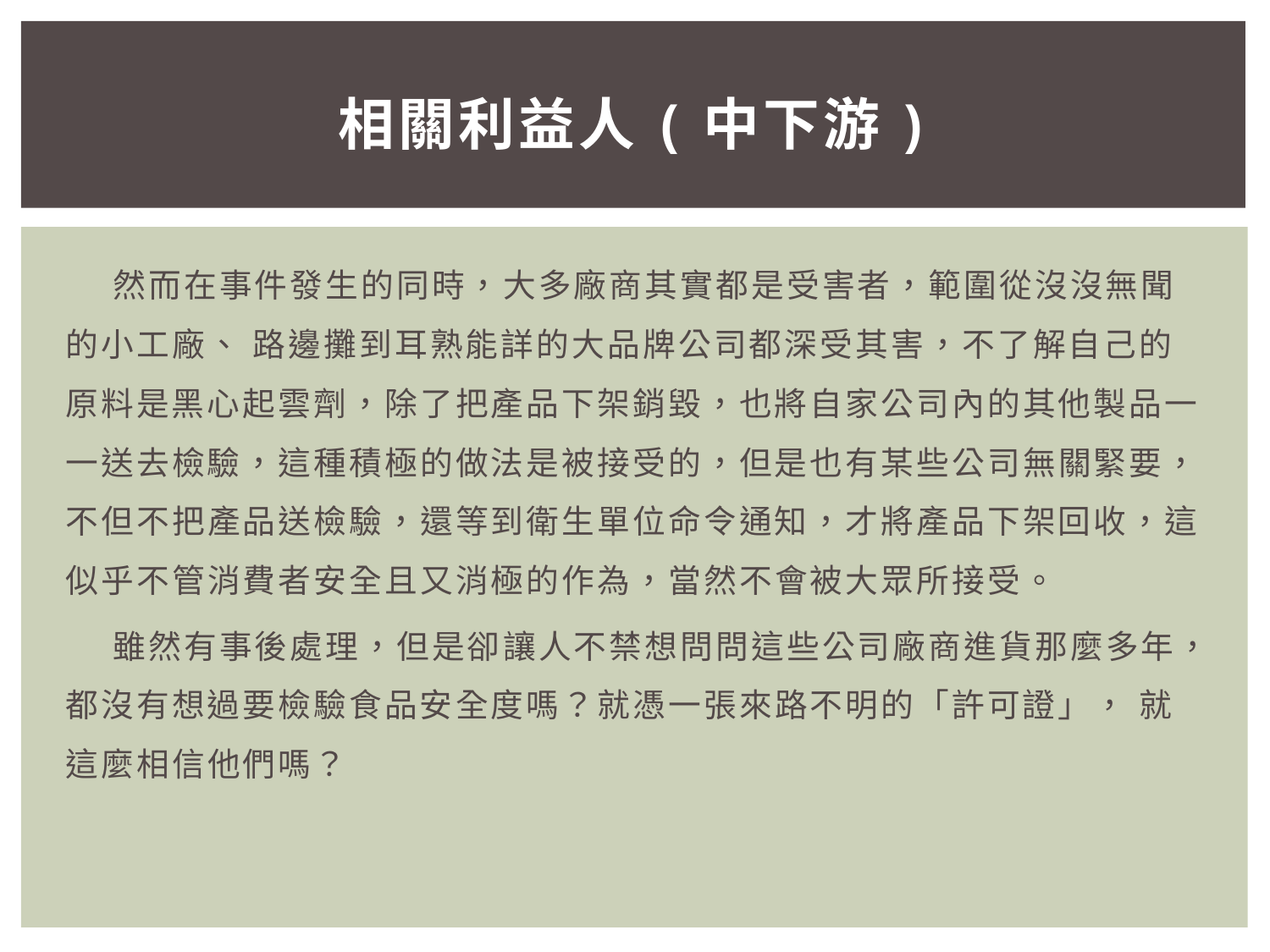

# 相關利益人(中下游)
    然而在事件發生的同時，大多廠商其實都是受害者，範圍從沒沒無聞的小工廠、 路邊攤到耳熟能詳的大品牌公司都深受其害，不了解自己的原料是黑心起雲劑，除了把產品下架銷毀，也將自家公司內的其他製品一一送去檢驗，這種積極的做法是被接受的，但是也有某些公司無關緊要，不但不把產品送檢驗，還等到衛生單位命令通知，才將產品下架回收，這似乎不管消費者安全且又消極的作為，當然不會被大眾所接受。
    雖然有事後處理，但是卻讓人不禁想問問這些公司廠商進貨那麼多年，都沒有想過要檢驗食品安全度嗎？就憑一張來路不明的「許可證」， 就這麼相信他們嗎？